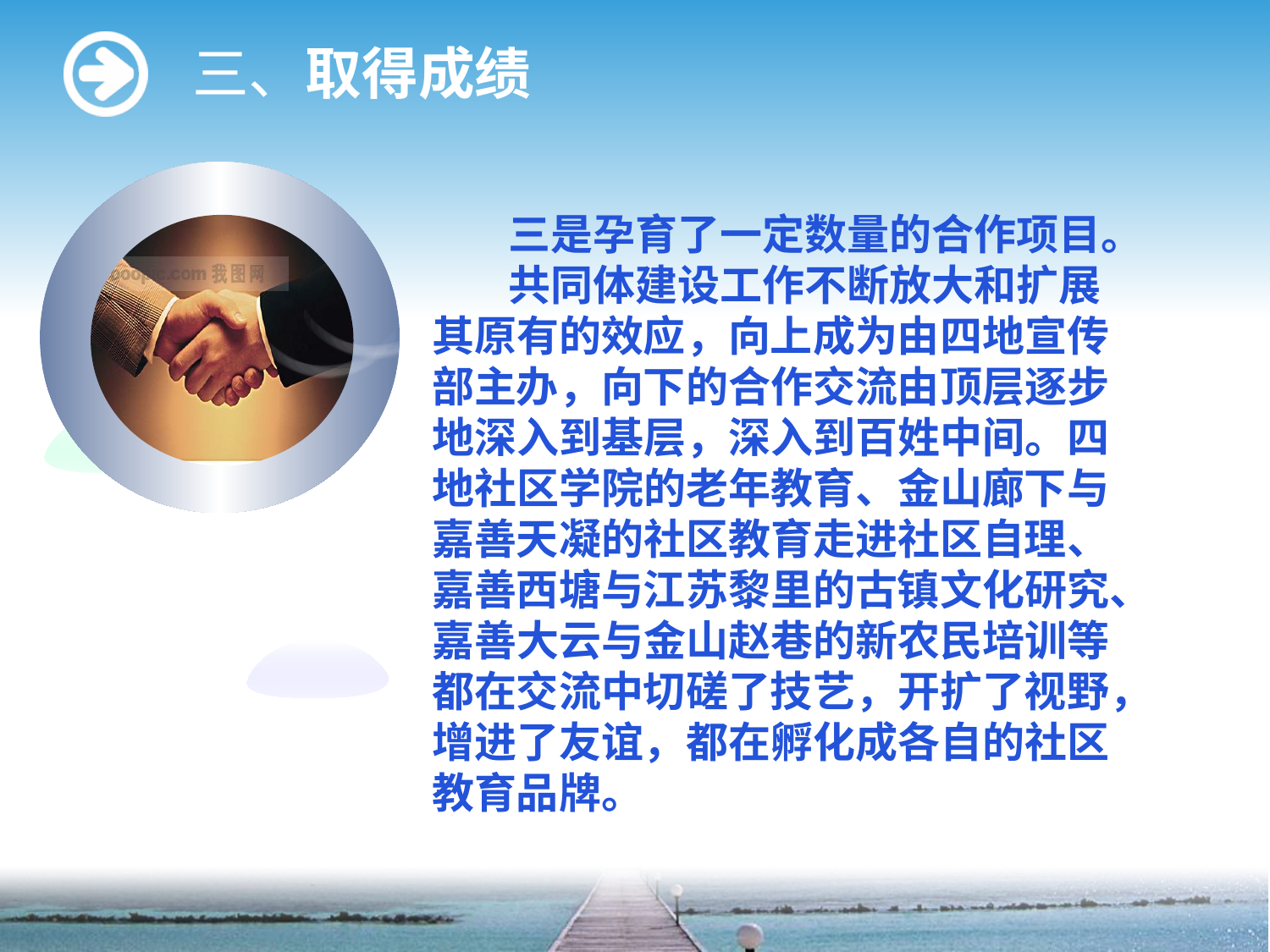

三、取得成绩

       三是孕育了一定数量的合作项目。
       共同体建设工作不断放大和扩展其原有的效应，向上成为由四地宣传部主办，向下的合作交流由顶层逐步地深入到基层，深入到百姓中间。四地社区学院的老年教育、金山廊下与嘉善天凝的社区教育走进社区自理、嘉善西塘与江苏黎里的古镇文化研究、嘉善大云与金山赵巷的新农民培训等都在交流中切磋了技艺，开扩了视野，增进了友谊，都在孵化成各自的社区教育品牌。